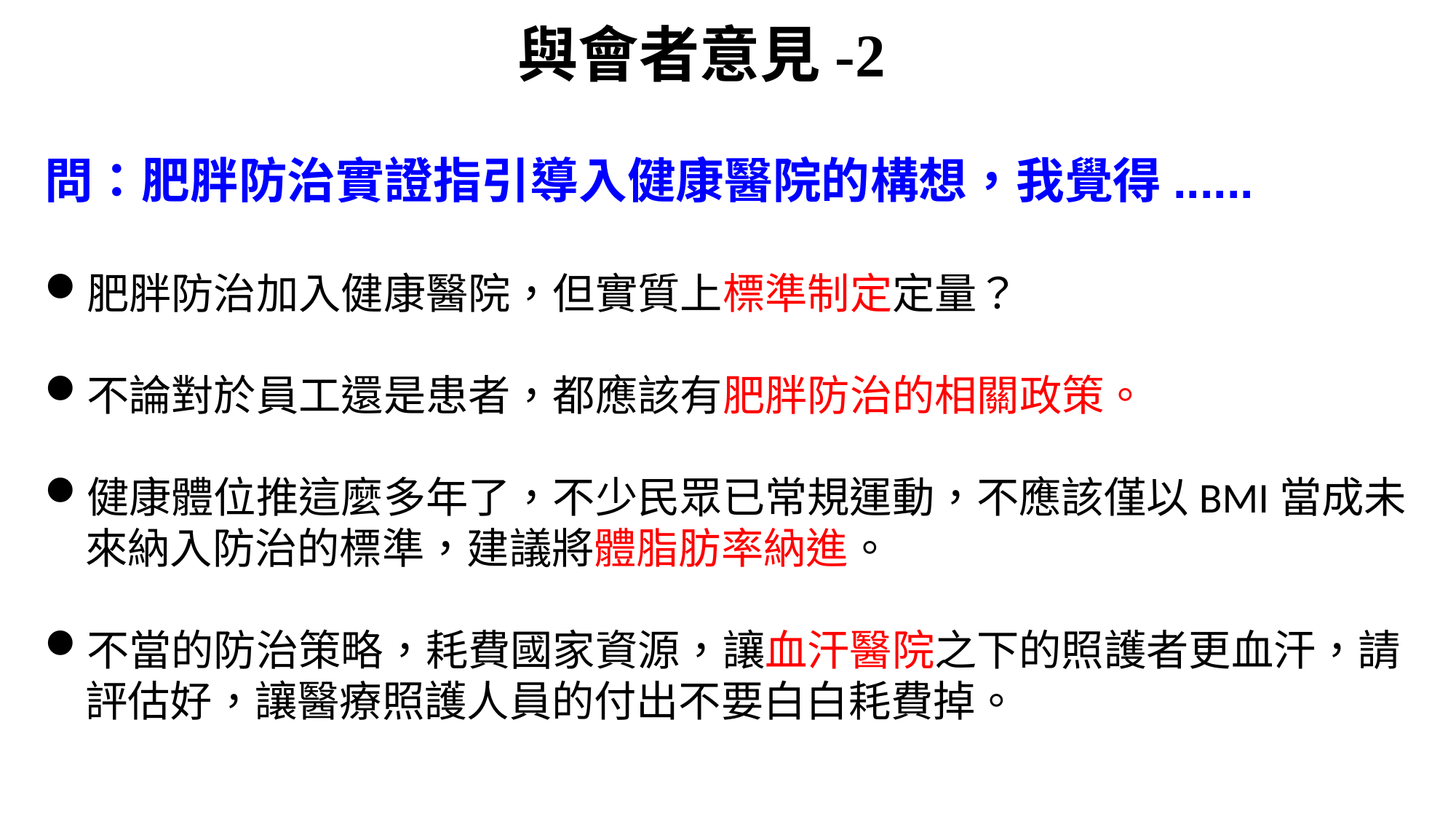

與會者意見-2
問：肥胖防治實證指引導入健康醫院的構想，我覺得......

肥胖防治加入健康醫院，但實質上標準制定定量？

不論對於員工還是患者，都應該有肥胖防治的相關政策。

健康體位推這麼多年了，不少民眾已常規運動，不應該僅以BMI當成未來納入防治的標準，建議將體脂肪率納進。

不當的防治策略，耗費國家資源，讓血汗醫院之下的照護者更血汗，請評估好，讓醫療照護人員的付出不要白白耗費掉。